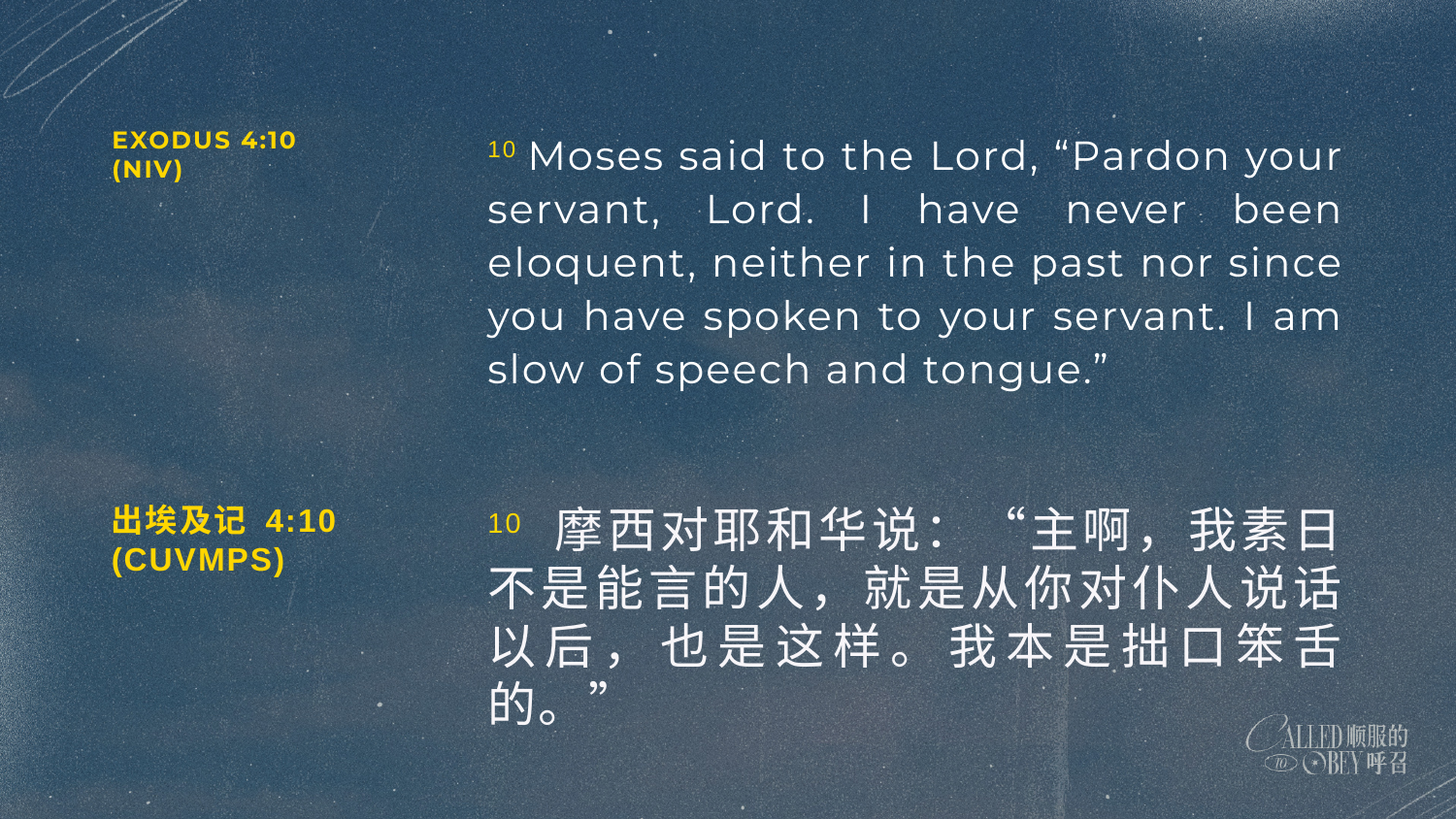

EXODUS 4:10
(NIV)
10 Moses said to the Lord, “Pardon your servant, Lord. I have never been eloquent, neither in the past nor since you have spoken to your servant. I am slow of speech and tongue.”
出埃及记 4:10 (CUVMPS)
10 摩西对耶和华说：“主啊，我素日不是能言的人，就是从你对仆人说话以后，也是这样。我本是拙口笨舌的。”